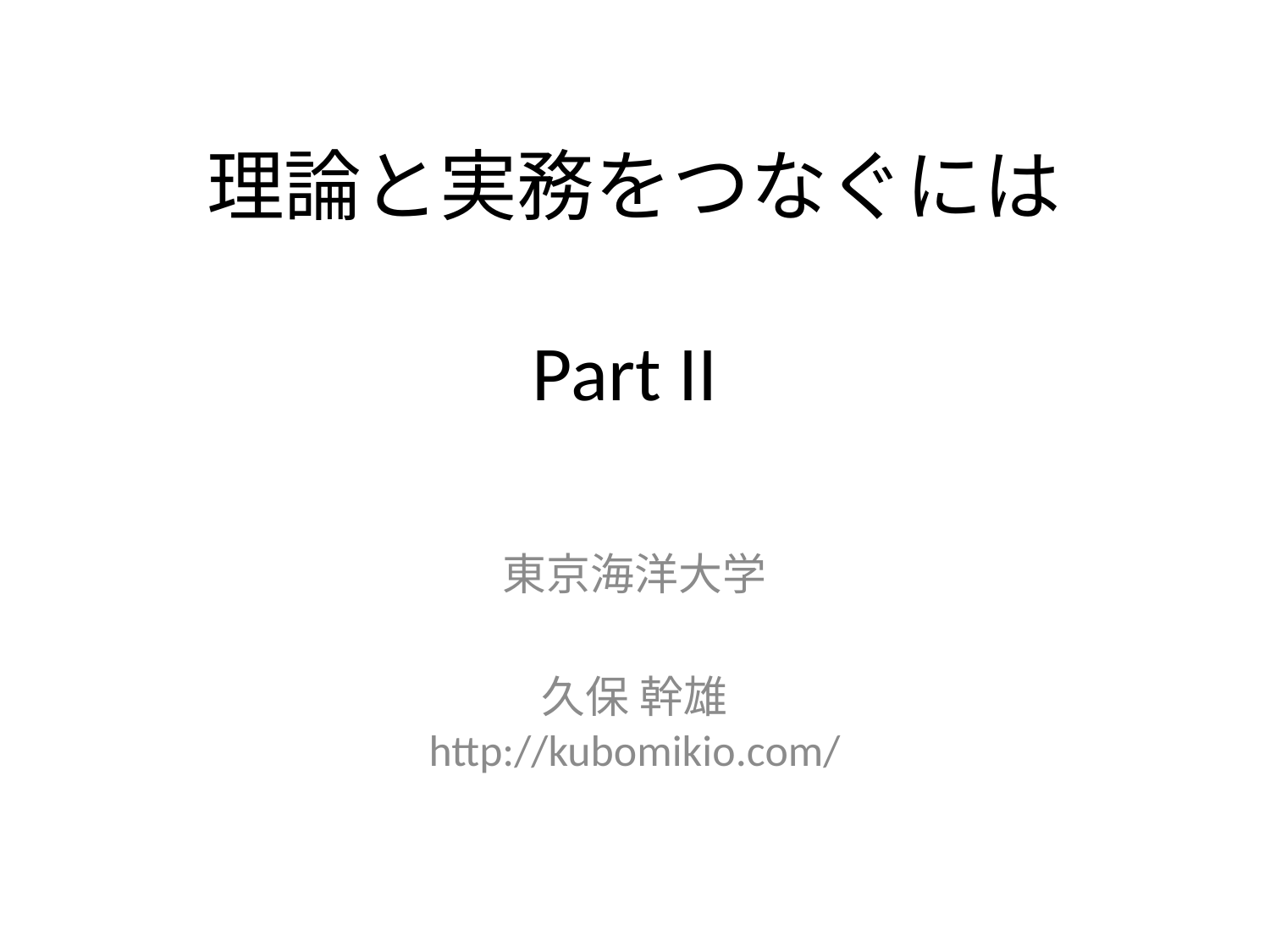

# 理論と実務をつなぐには Part II
東京海洋大学

久保 幹雄
http://kubomikio.com/